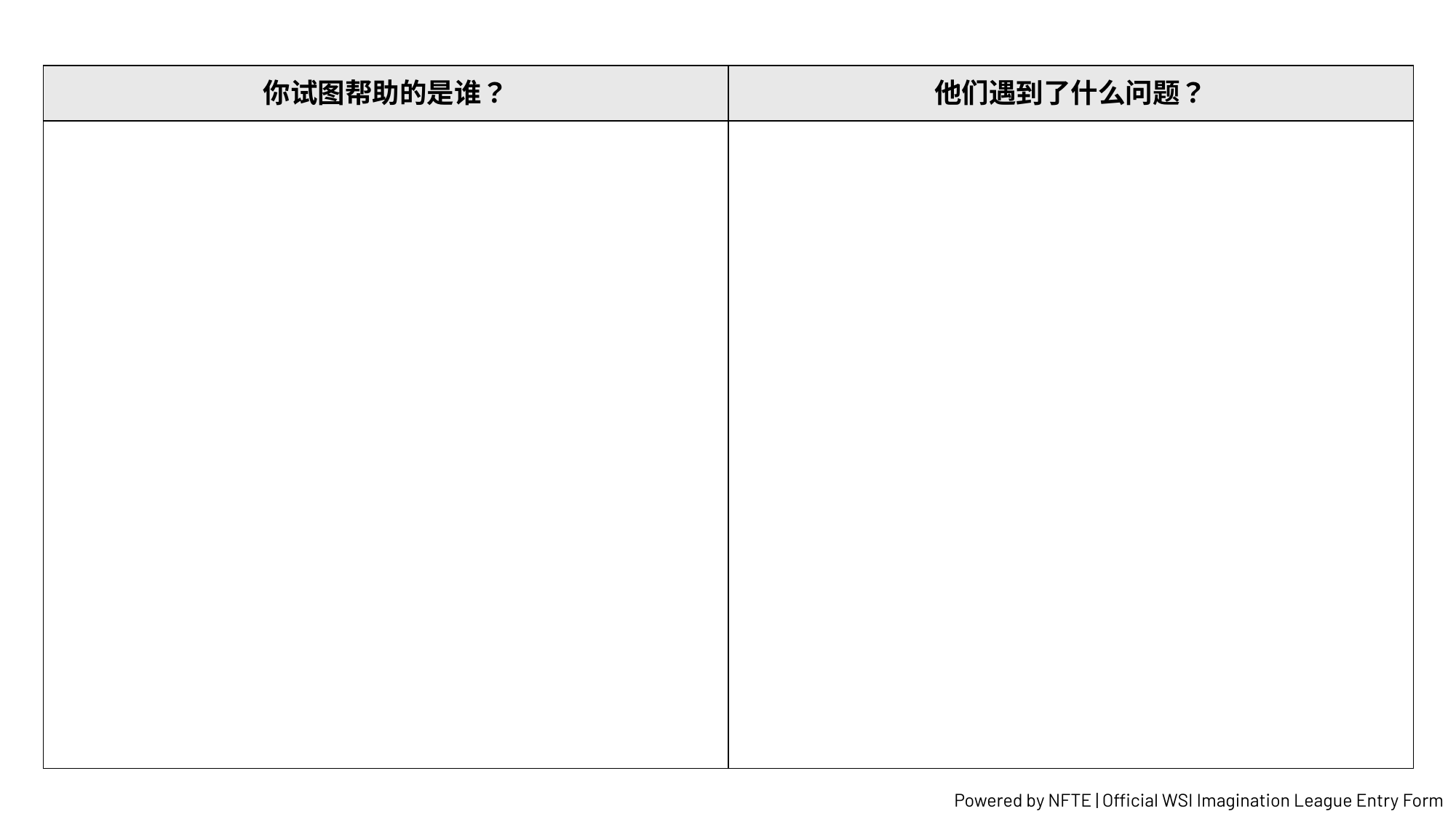

| 你试图帮助的是谁？ | 他们遇到了什么问题？ |
| --- | --- |
|  |  |
Powered by NFTE | Official WSI Imagination League Entry Form